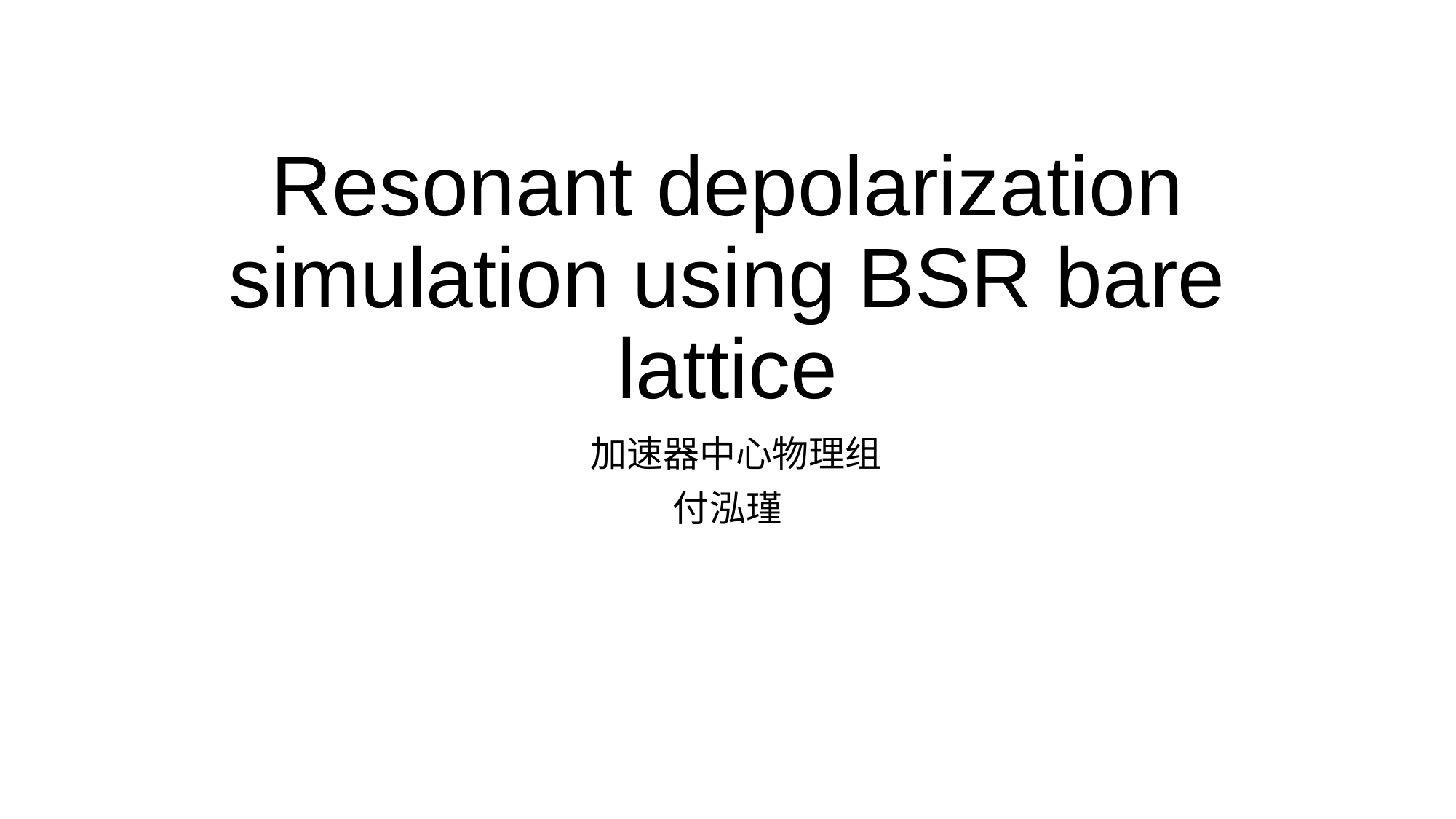

# Resonant depolarization simulation using BSR bare lattice
 加速器中心物理组
付泓瑾